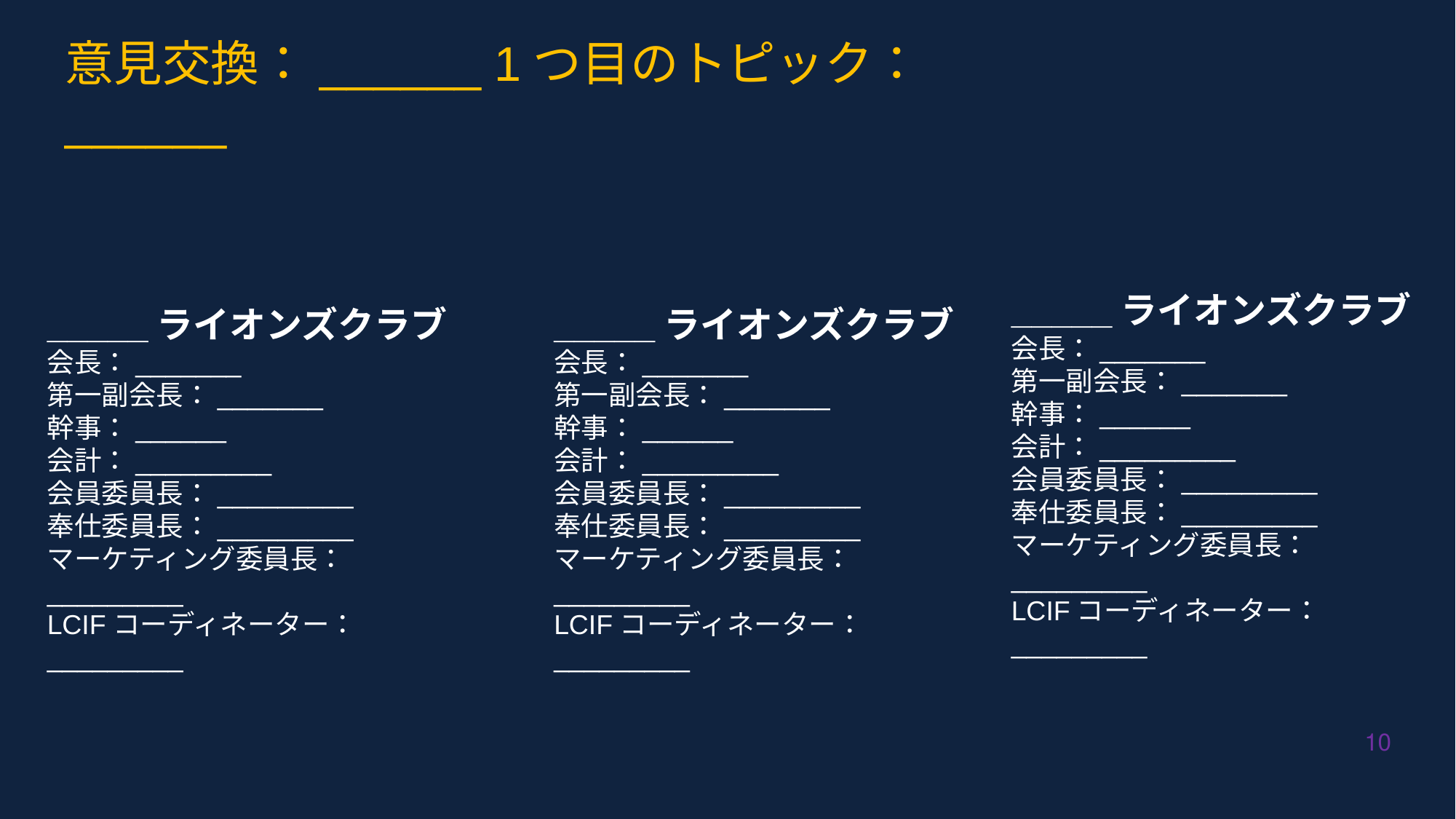

意見交換：______ 1つ目のトピック：______
_____ライオンズクラブ
会長：_______
第一副会長：_______
幹事：______
会計：_________
会員委員長：_________
奉仕委員長：_________
マーケティング委員長：_________
LCIFコーディネーター：_________
_____ライオンズクラブ
会長：_______
第一副会長：_______
幹事：______
会計：_________
会員委員長：_________
奉仕委員長：_________
マーケティング委員長：_________
LCIFコーディネーター：_________
_____ライオンズクラブ
会長：_______
第一副会長：_______
幹事：______
会計：_________
会員委員長：_________
奉仕委員長：_________
マーケティング委員長：_________
LCIFコーディネーター：_________